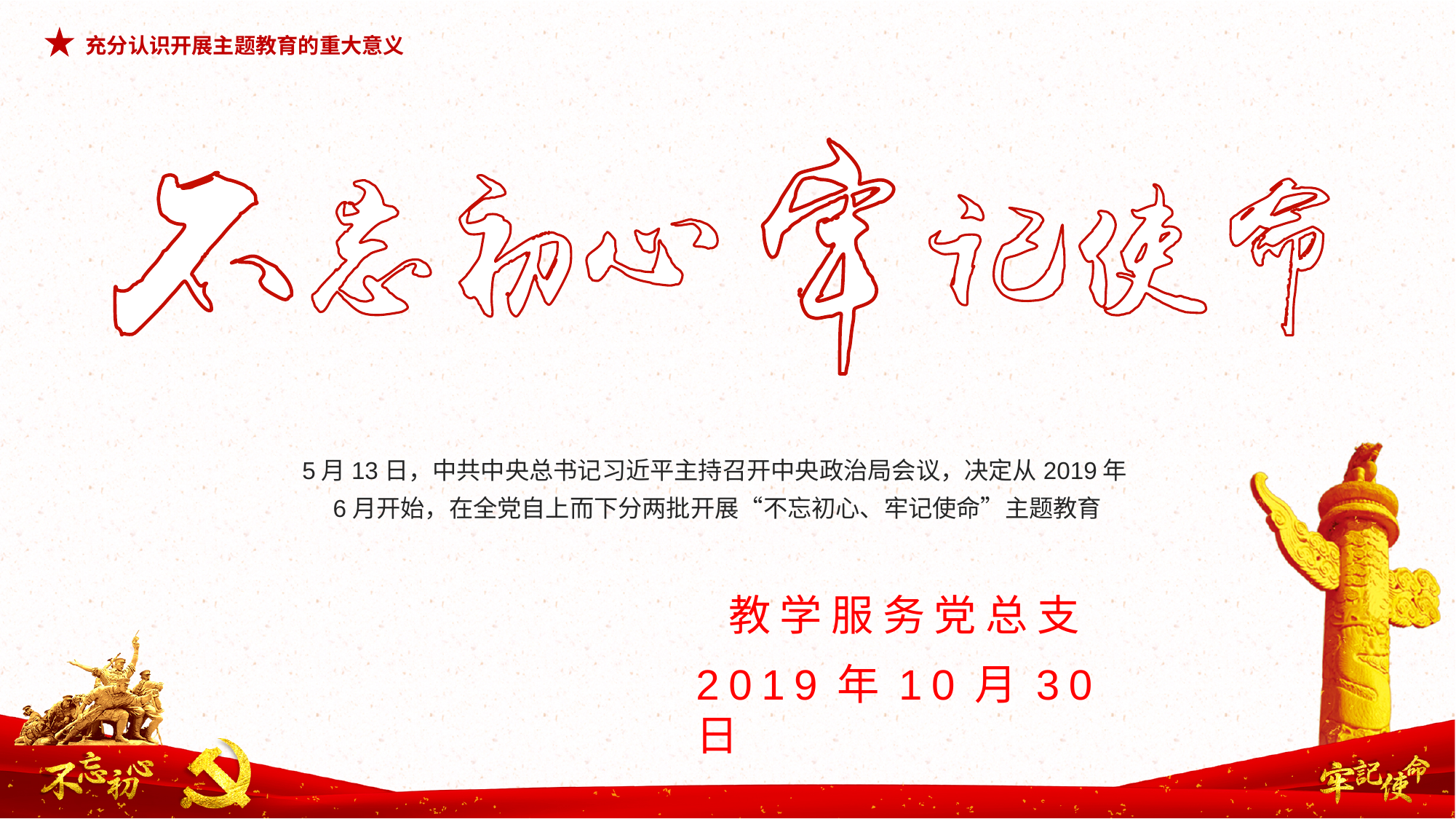

5月13日，中共中央总书记习近平主持召开中央政治局会议，决定从2019年6月开始，在全党自上而下分两批开展“不忘初心、牢记使命”主题教育
教学服务党总支
2019年10月30日